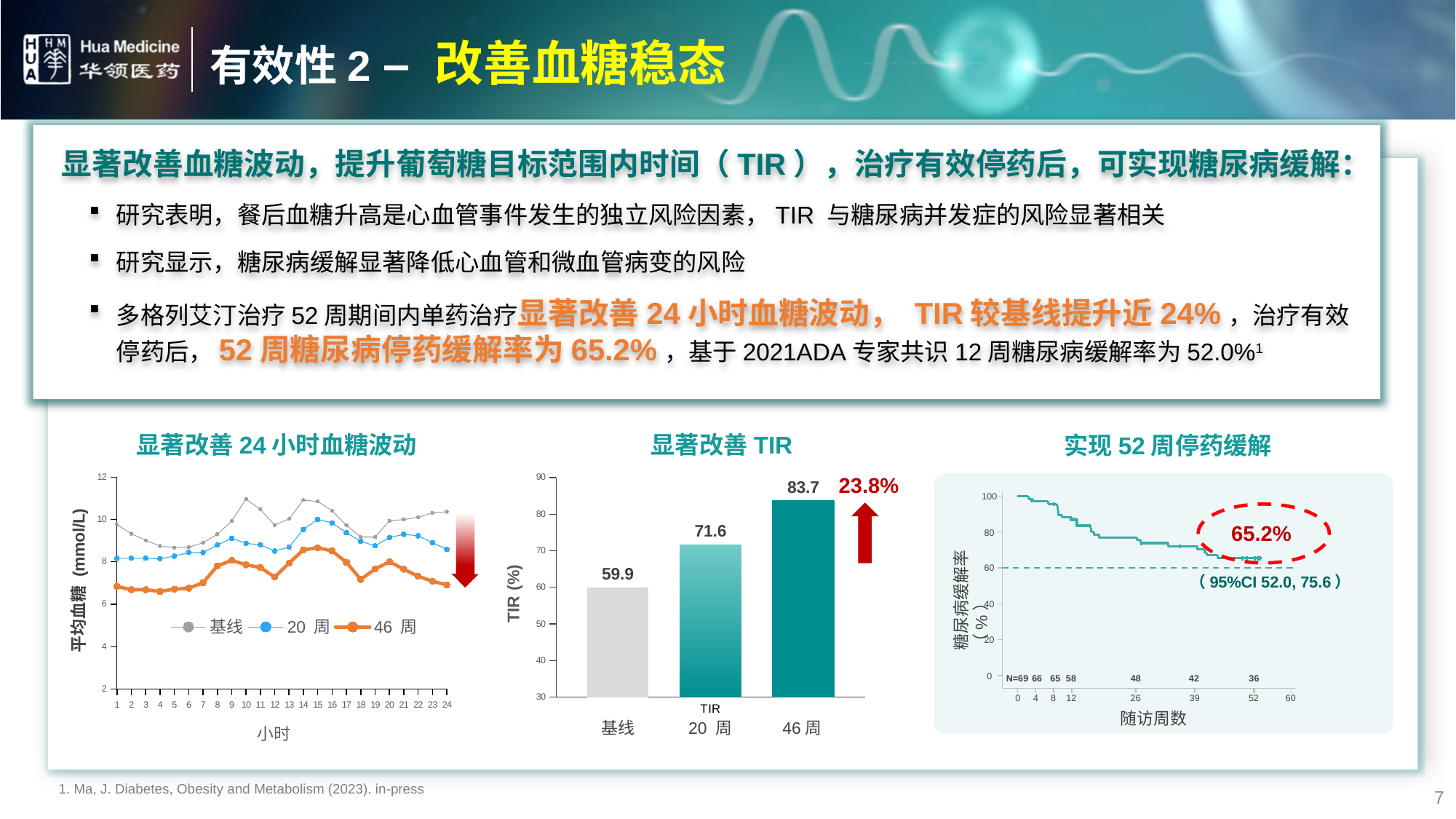

# 有效性2 – 改善血糖稳态

显著改善血糖波动，提升葡萄糖目标范围内时间（TIR），治疗有效停药后，可实现糖尿病缓解：
研究表明，餐后血糖升高是心血管事件发生的独立风险因素，TIR 与糖尿病并发症的风险显著相关
研究显示，糖尿病缓解显著降低心血管和微血管病变的风险
多格列艾汀治疗52周期间内单药治疗显著改善24小时血糖波动， TIR较基线提升近24%，治疗有效停药后，52周糖尿病停药缓解率为65.2%，基于2021ADA专家共识12周糖尿病缓解率为52.0%1

显著改善24小时血糖波动

### Chart

| Category | 基线 | 20 周 | 46 周 |
|---|---|---|---|
| 1 | 9.7568 | 8.1694 | 6.8431 |
| 2 | 9.3332 | 8.1738 | 6.6863 |
| 3 | 9.0212 | 8.1737 | 6.6871 |
| 4 | 8.7479 | 8.1527 | 6.6047 |
| 5 | 8.6792 | 8.2725 | 6.7124 |
| 6 | 8.6938 | 8.4459 | 6.7554 |
| 7 | 8.9013 | 8.4416 | 7.0187 |
| 8 | 9.3058 | 8.7973 | 7.8091 |
| 9 | 9.9299 | 9.1177 | 8.0728 |
| 10 | 10.9694 | 8.8777 | 7.8634 |
| 11 | 10.4812 | 8.8063 | 7.7344 |
| 12 | 9.7354 | 8.5122 | 7.2844 |
| 13 | 10.0321 | 8.7003 | 7.9411 |
| 14 | 10.9224 | 9.5324 | 8.5673 |
| 15 | 10.8564 | 10.0091 | 8.6655 |
| 16 | 10.4158 | 9.8432 | 8.5217 |
| 17 | 9.7386 | 9.3772 | 7.9807 |
| 18 | 9.172 | 8.9721 | 7.1721 |
| 19 | 9.1722 | 8.7596 | 7.6623 |
| 20 | 9.9415 | 9.154 | 8.0113 |
| 21 | 10.003 | 9.3024 | 7.6547 |
| 22 | 10.1072 | 9.2346 | 7.3241 |
| 23 | 10.3153 | 8.9069 | 7.0859 |
| 24 | 10.3652 | 8.5926 | 6.9165 |
显著改善TIR

### Chart

| Category | 基线 | 20 周 | 46 周 |
|---|---|---|---|
| TIR | 59.9 | 71.6 | 83.7 |
20 周
46周
23.8%

基线
实现52周停药缓解

100
80
65.2%
60
糖尿病缓解率（%）
40
20
0
N=69
66
65
58
48
42
36
0
4
8
12
26
39
52
60
随访周数

65.2%
（95%CI 52.0, 75.6）
1. Ma, J. Diabetes, Obesity and Metabolism (2023). in-press
7